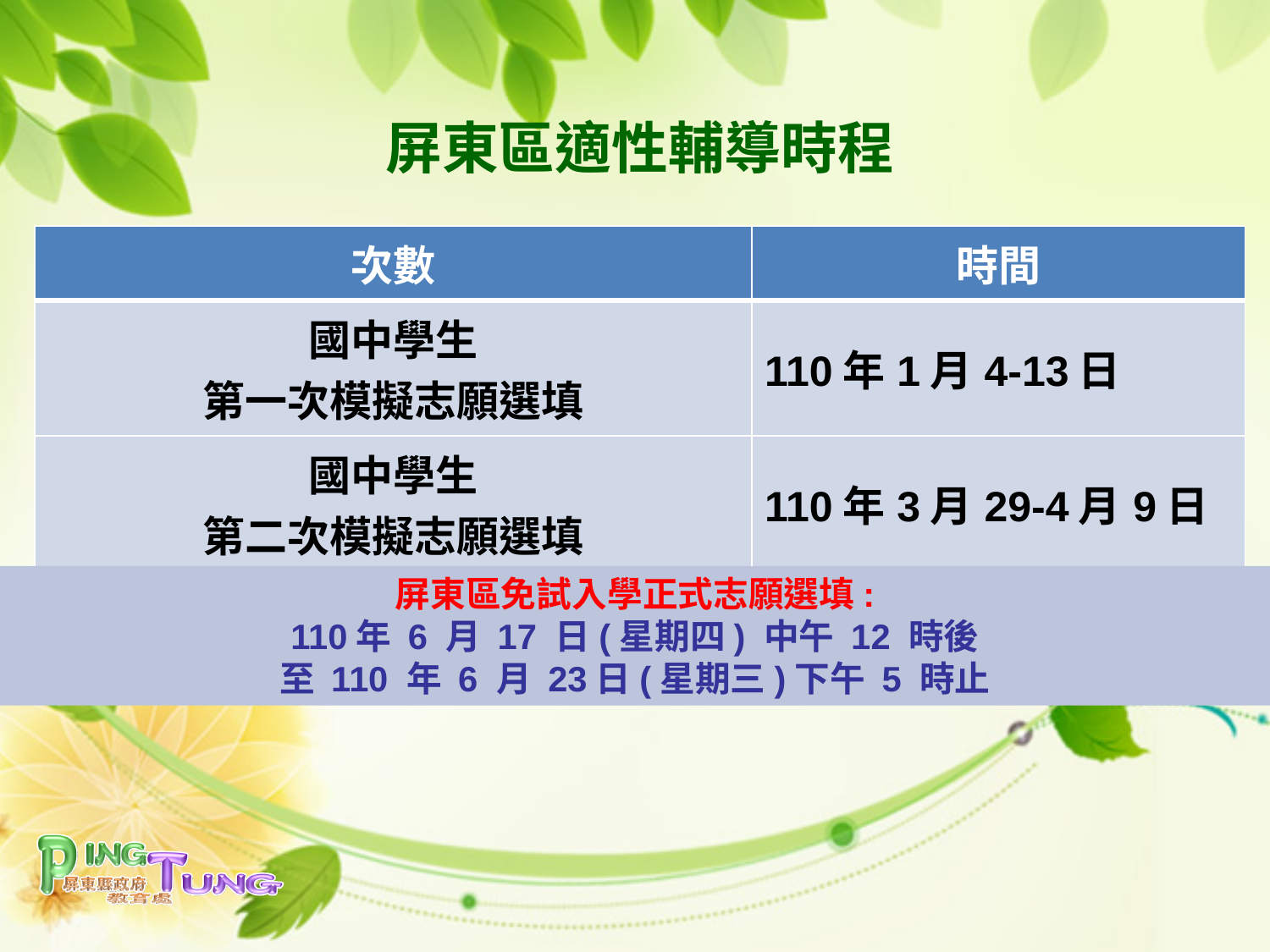

屏東區適性輔導時程
| 次數 | 時間 |
| --- | --- |
| 國中學生 第一次模擬志願選填 | 110年1月4-13日 |
| 國中學生 第二次模擬志願選填 | 110年3月29-4月9日 |
屏東區免試入學正式志願選填:
110年 6 月 17 日(星期四) 中午 12 時後
至 110 年 6 月 23日(星期三)下午 5 時止